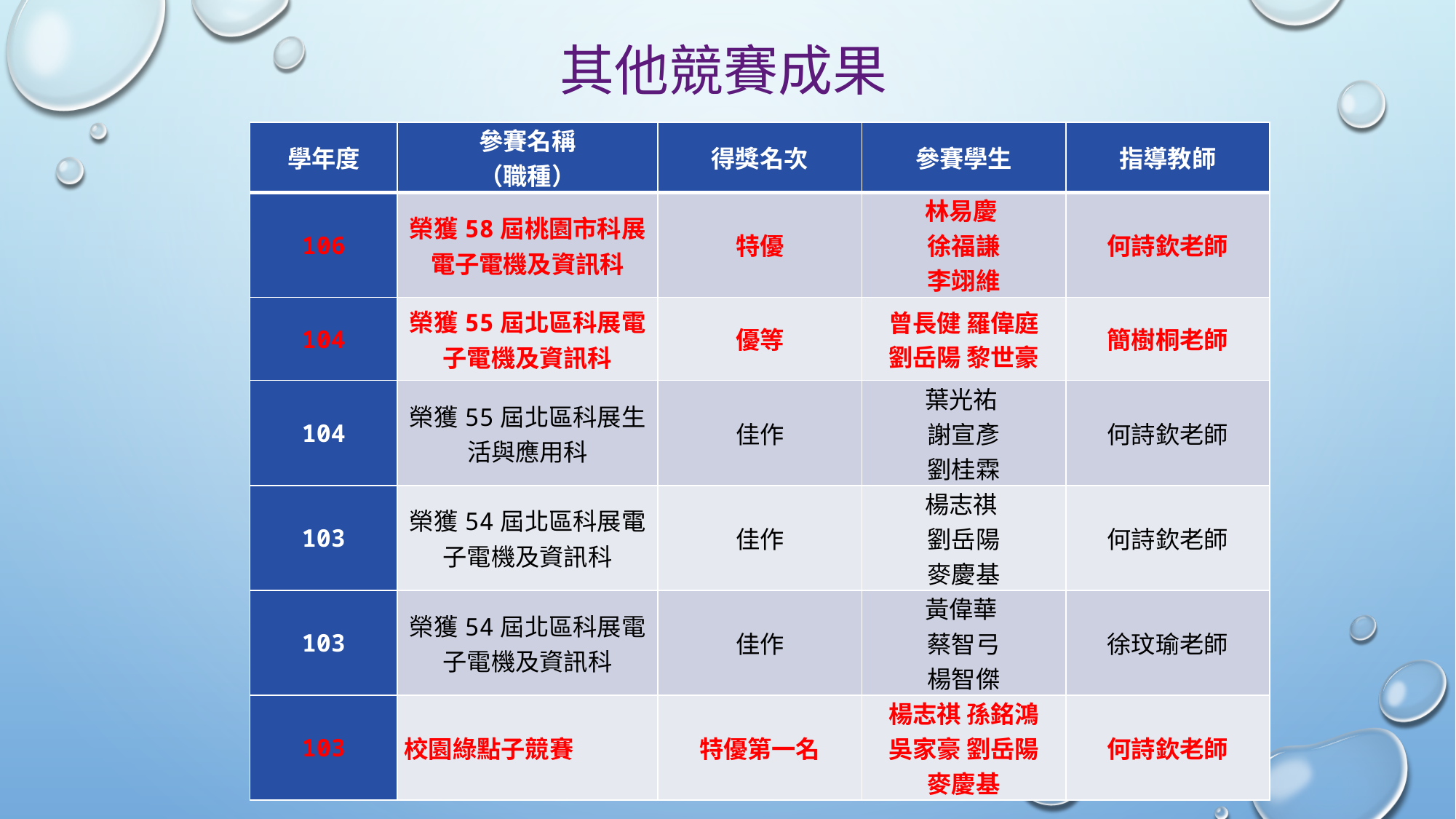

# 其他競賽成果
| 學年度 | 參賽名稱 （職種） | 得獎名次 | 參賽學生 | 指導教師 |
| --- | --- | --- | --- | --- |
| 106 | 榮獲58屆桃園市科展電子電機及資訊科 | 特優 | 林易慶 徐福謙 李翊維 | 何詩欽老師 |
| 104 | 榮獲55屆北區科展電子電機及資訊科 | 優等 | 曾長健 羅偉庭 劉岳陽 黎世豪 | 簡樹桐老師 |
| 104 | 榮獲55屆北區科展生活與應用科 | 佳作 | 葉光祐 謝宣彥 劉桂霖 | 何詩欽老師 |
| 103 | 榮獲54屆北區科展電子電機及資訊科 | 佳作 | 楊志祺 劉岳陽 麥慶基 | 何詩欽老師 |
| 103 | 榮獲54屆北區科展電子電機及資訊科 | 佳作 | 黃偉華 蔡智弓 楊智傑 | 徐玟瑜老師 |
| 103 | 校園綠點子競賽 | 特優第一名 | 楊志祺 孫銘鴻 吳家豪 劉岳陽 麥慶基 | 何詩欽老師 |